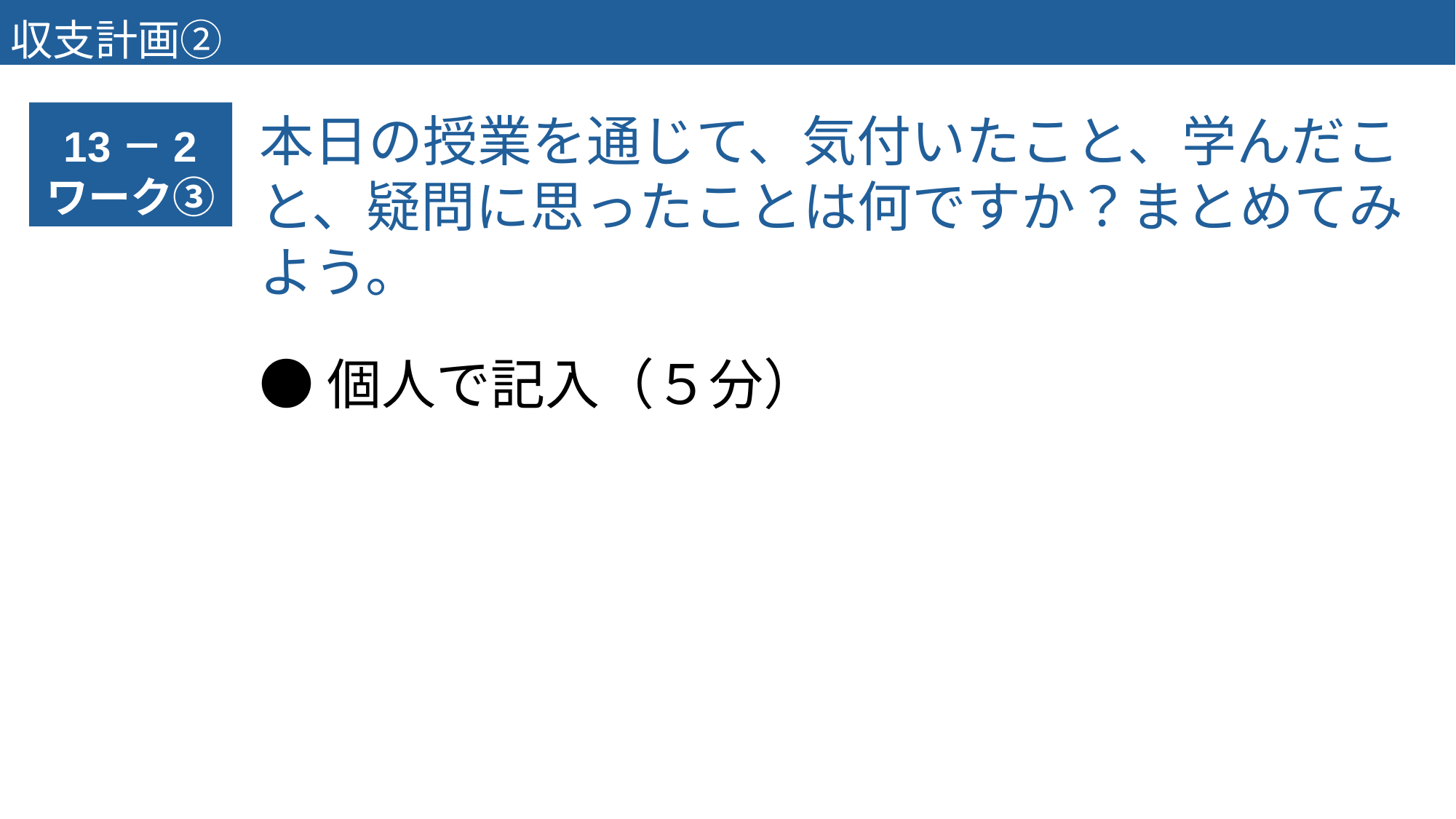

収支計画②
本日の授業を通じて、気付いたこと、学んだこと、疑問に思ったことは何ですか？まとめてみよう。
13－2
ワーク③
●個人で記入（５分）